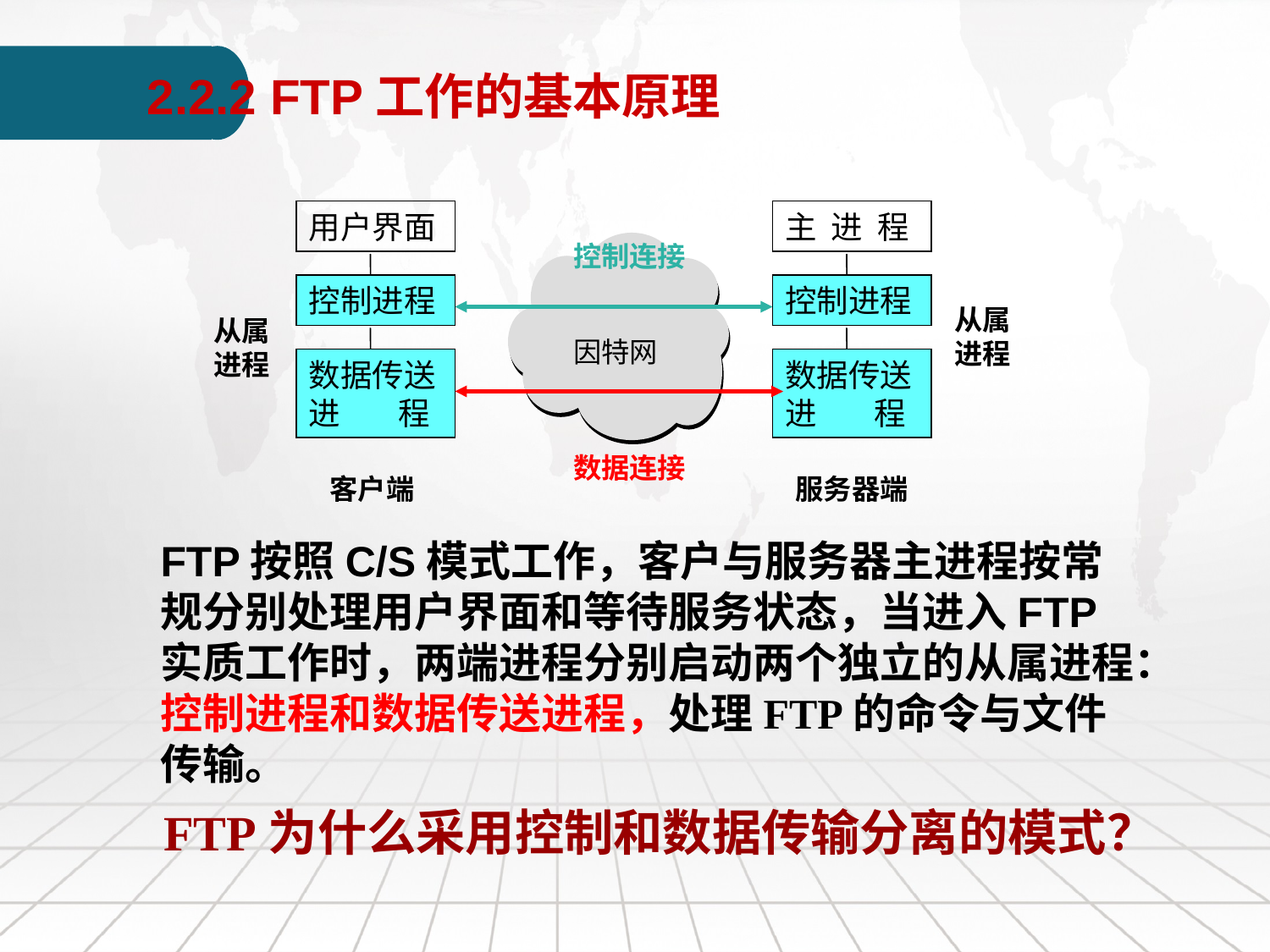

2.2.2 FTP工作的基本原理
用户界面
主  进  程

控制连接

控制进程
控制进程
从属进程
从属进程

因特网

数据传送进        程
数据传送进        程

数据连接
客户端
服务器端
FTP按照C/S模式工作，客户与服务器主进程按常规分别处理用户界面和等待服务状态，当进入FTP实质工作时，两端进程分别启动两个独立的从属进程：控制进程和数据传送进程，处理FTP的命令与文件传输。
FTP为什么采用控制和数据传输分离的模式？